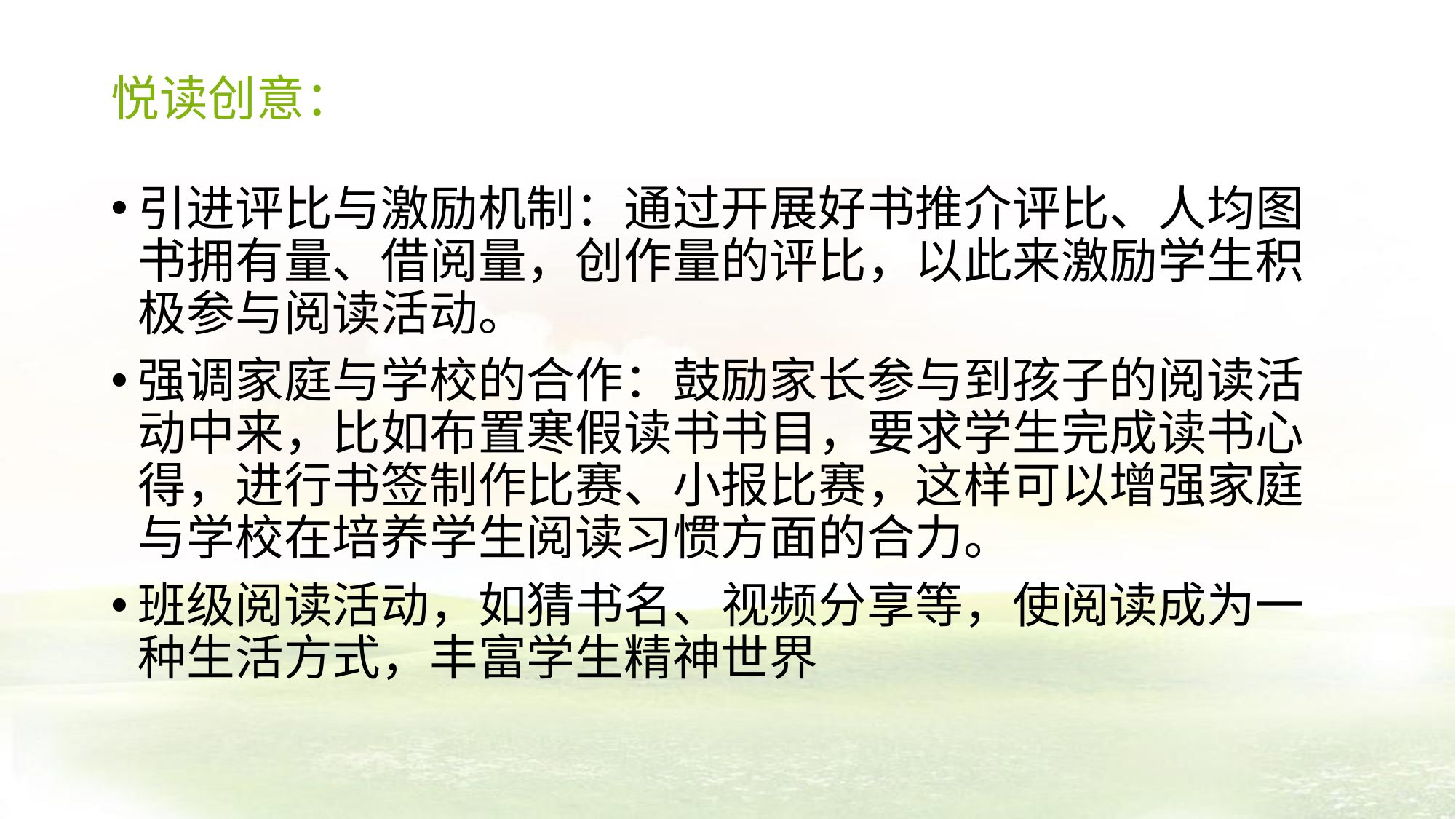

# 悦读创意：
引进评比与激励机制：通过开展好书推介评比、人均图书拥有量、借阅量，创作量的评比，以此来激励学生积极参与阅读活动。
强调家庭与学校的合作：鼓励家长参与到孩子的阅读活动中来，比如布置寒假读书书目，要求学生完成读书心得，进行书签制作比赛、小报比赛，这样可以增强家庭与学校在培养学生阅读习惯方面的合力。
班级阅读活动，如猜书名、视频分享等，使阅读成为一种生活方式，丰富学生精神世界